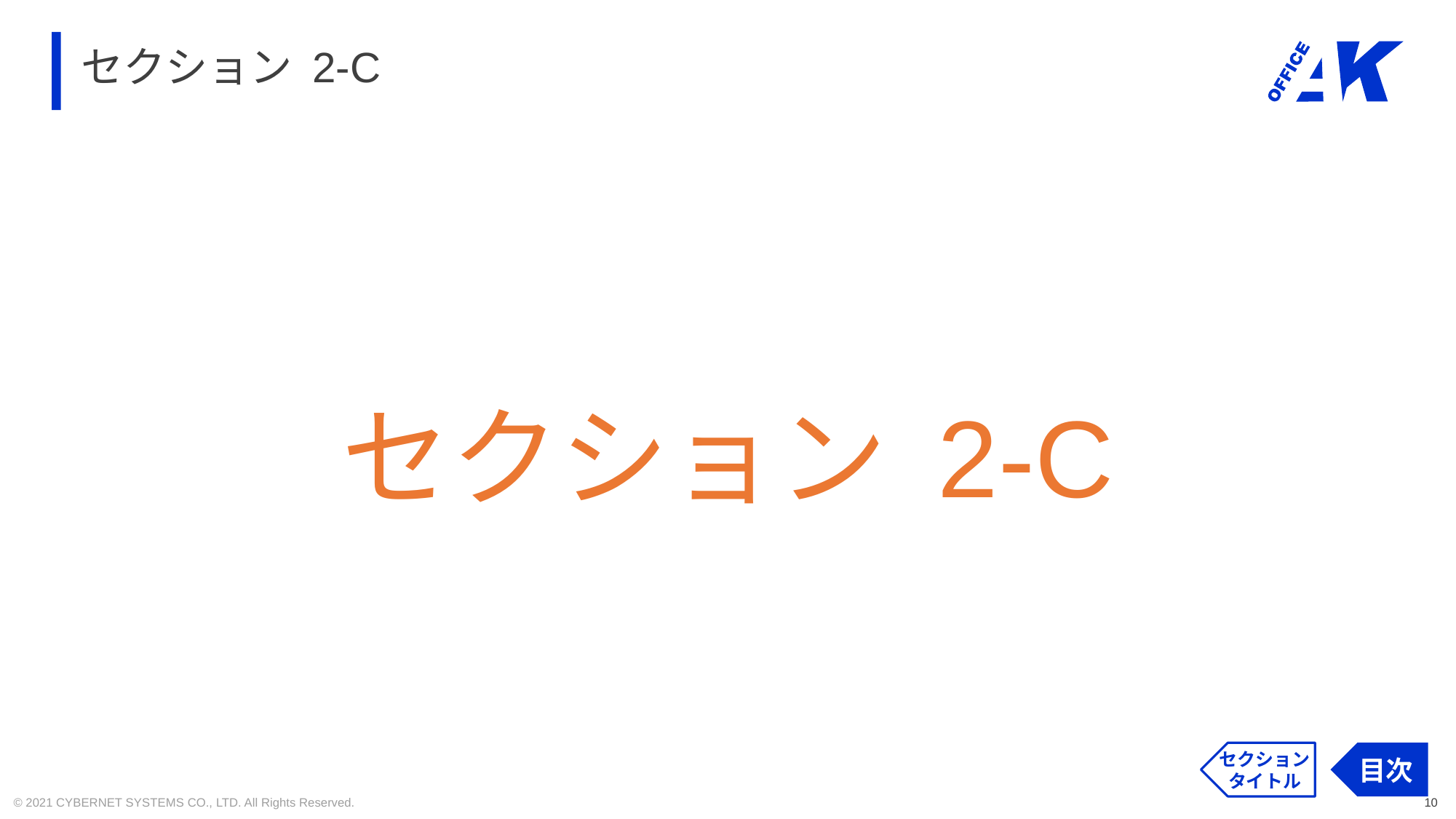

# セクション 2-C
セクション 2-C
セクション
タイトル
目次